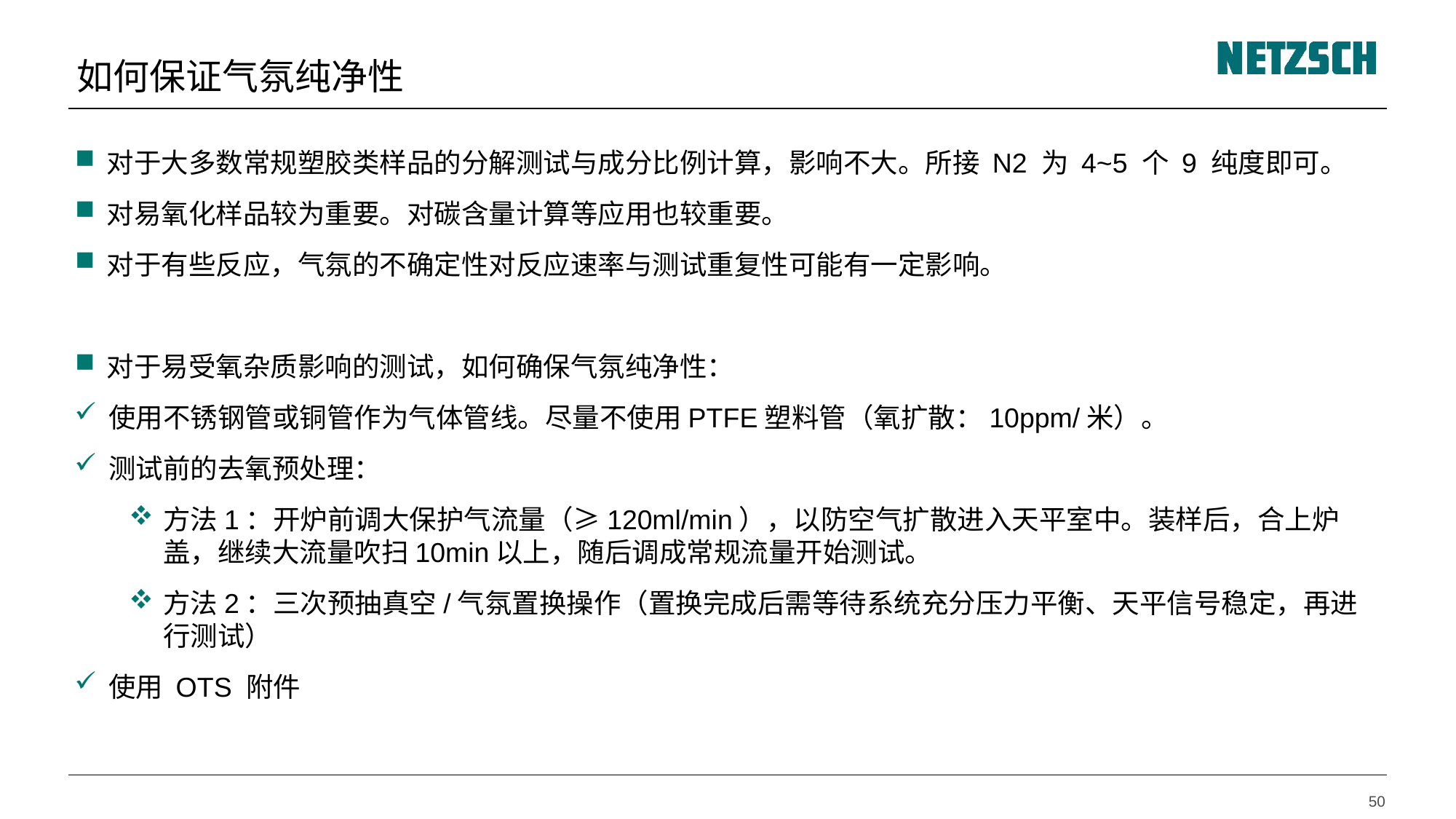

如何保证气氛纯净性
对于大多数常规塑胶类样品的分解测试与成分比例计算，影响不大。所接 N2 为 4~5 个 9 纯度即可。
对易氧化样品较为重要。对碳含量计算等应用也较重要。
对于有些反应，气氛的不确定性对反应速率与测试重复性可能有一定影响。

对于易受氧杂质影响的测试，如何确保气氛纯净性：
使用不锈钢管或铜管作为气体管线。尽量不使用PTFE塑料管（氧扩散：10ppm/米）。
测试前的去氧预处理：
方法1：开炉前调大保护气流量（≥120ml/min），以防空气扩散进入天平室中。装样后，合上炉盖，继续大流量吹扫10min以上，随后调成常规流量开始测试。
方法2：三次预抽真空/气氛置换操作（置换完成后需等待系统充分压力平衡、天平信号稳定，再进行测试）
使用 OTS 附件
50